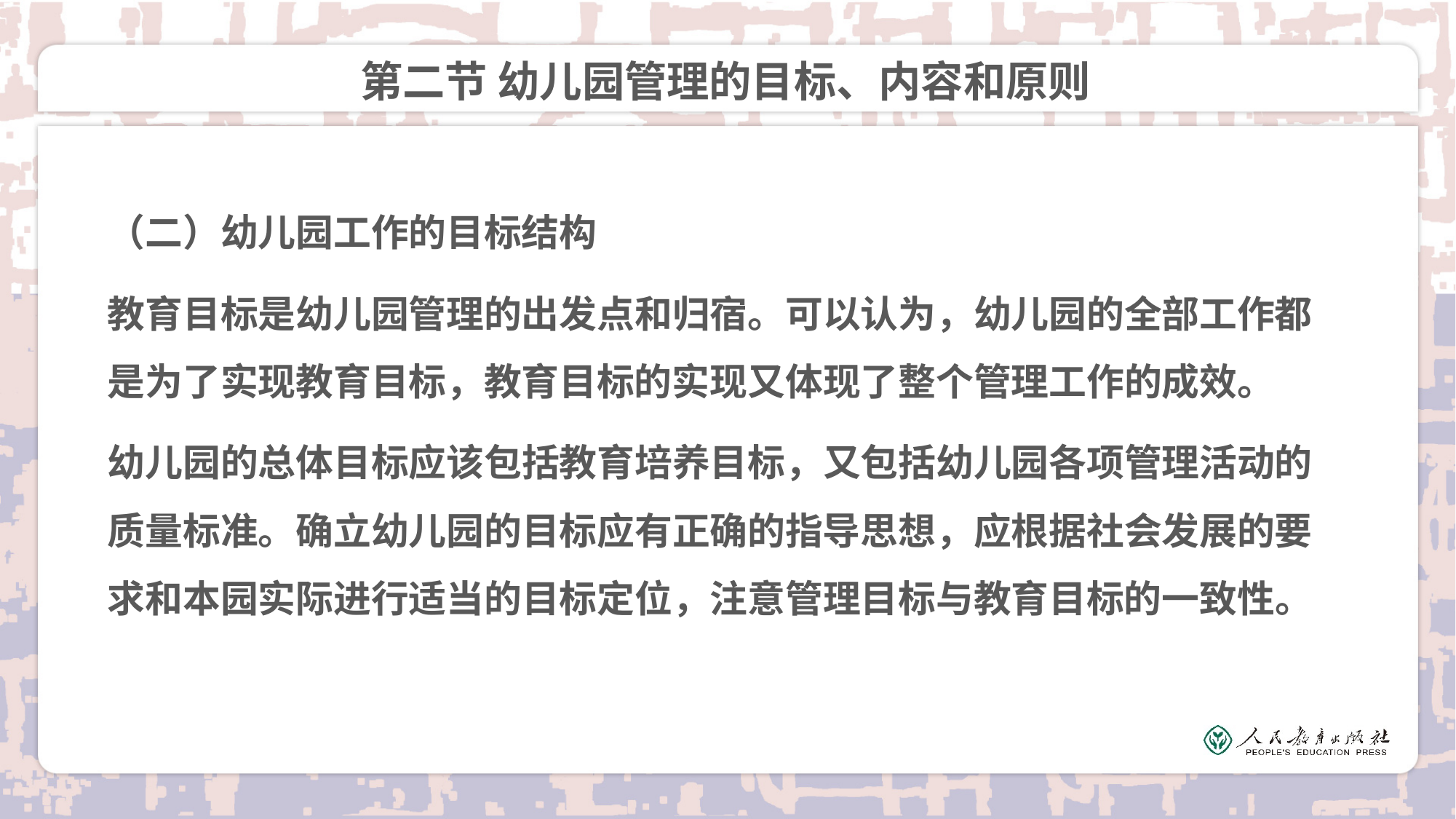

# 第二节 幼儿园管理的目标、内容和原则
（二）幼儿园工作的目标结构
教育目标是幼儿园管理的出发点和归宿。可以认为，幼儿园的全部工作都是为了实现教育目标，教育目标的实现又体现了整个管理工作的成效。
幼儿园的总体目标应该包括教育培养目标，又包括幼儿园各项管理活动的质量标准。确立幼儿园的目标应有正确的指导思想，应根据社会发展的要求和本园实际进行适当的目标定位，注意管理目标与教育目标的一致性。